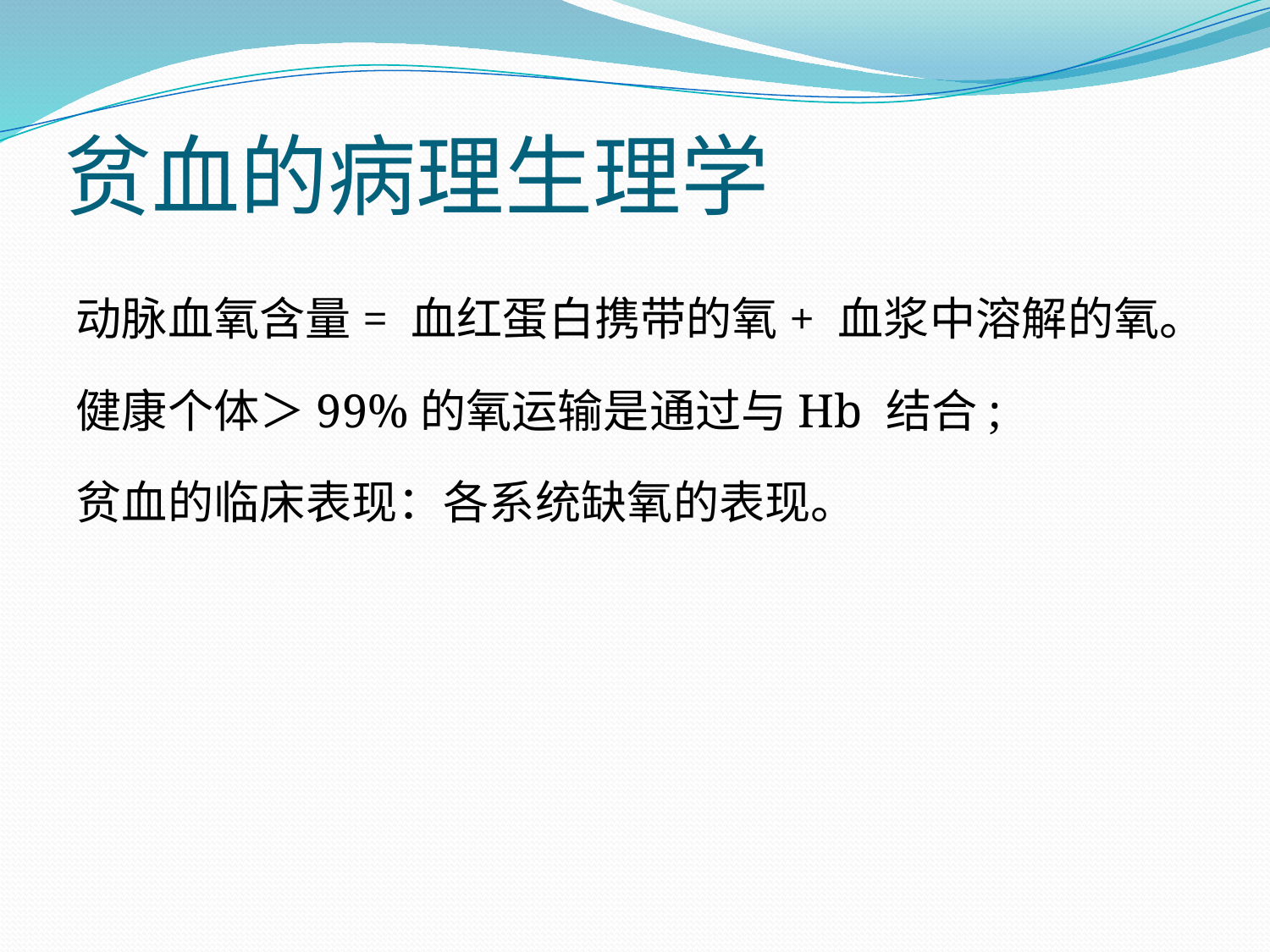

# 贫血的病理生理学
动脉血氧含量= 血红蛋白携带的氧+ 血浆中溶解的氧。
健康个体＞99%的氧运输是通过与Hb 结合;
贫血的临床表现：各系统缺氧的表现。